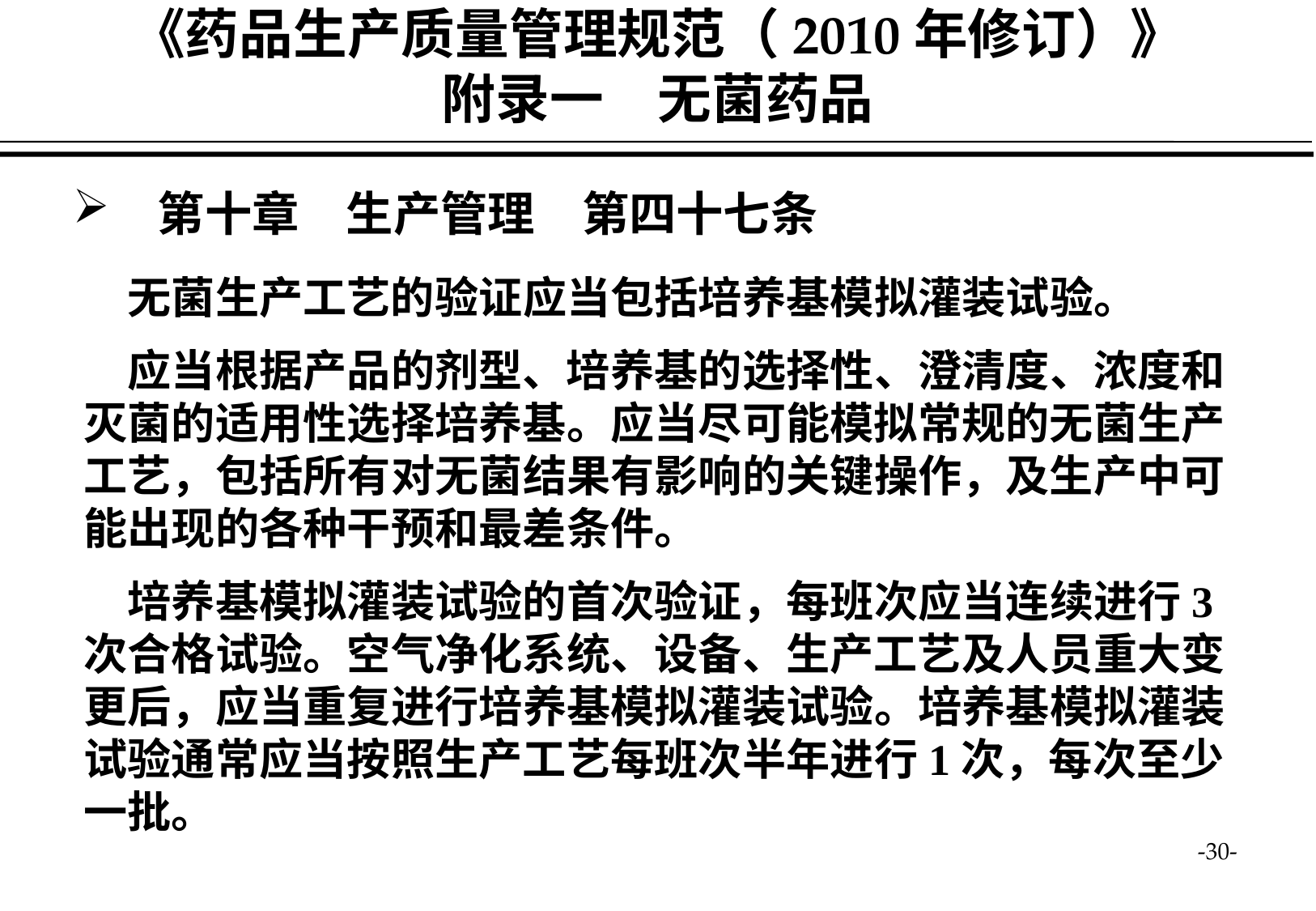

《药品生产质量管理规范（2010年修订）》
附录一　无菌药品
　第十章　生产管理　第四十七条
　无菌生产工艺的验证应当包括培养基模拟灌装试验。
　应当根据产品的剂型、培养基的选择性、澄清度、浓度和灭菌的适用性选择培养基。应当尽可能模拟常规的无菌生产工艺，包括所有对无菌结果有影响的关键操作，及生产中可能出现的各种干预和最差条件。
　培养基模拟灌装试验的首次验证，每班次应当连续进行3次合格试验。空气净化系统、设备、生产工艺及人员重大变更后，应当重复进行培养基模拟灌装试验。培养基模拟灌装试验通常应当按照生产工艺每班次半年进行1次，每次至少一批。
-30-
-30-